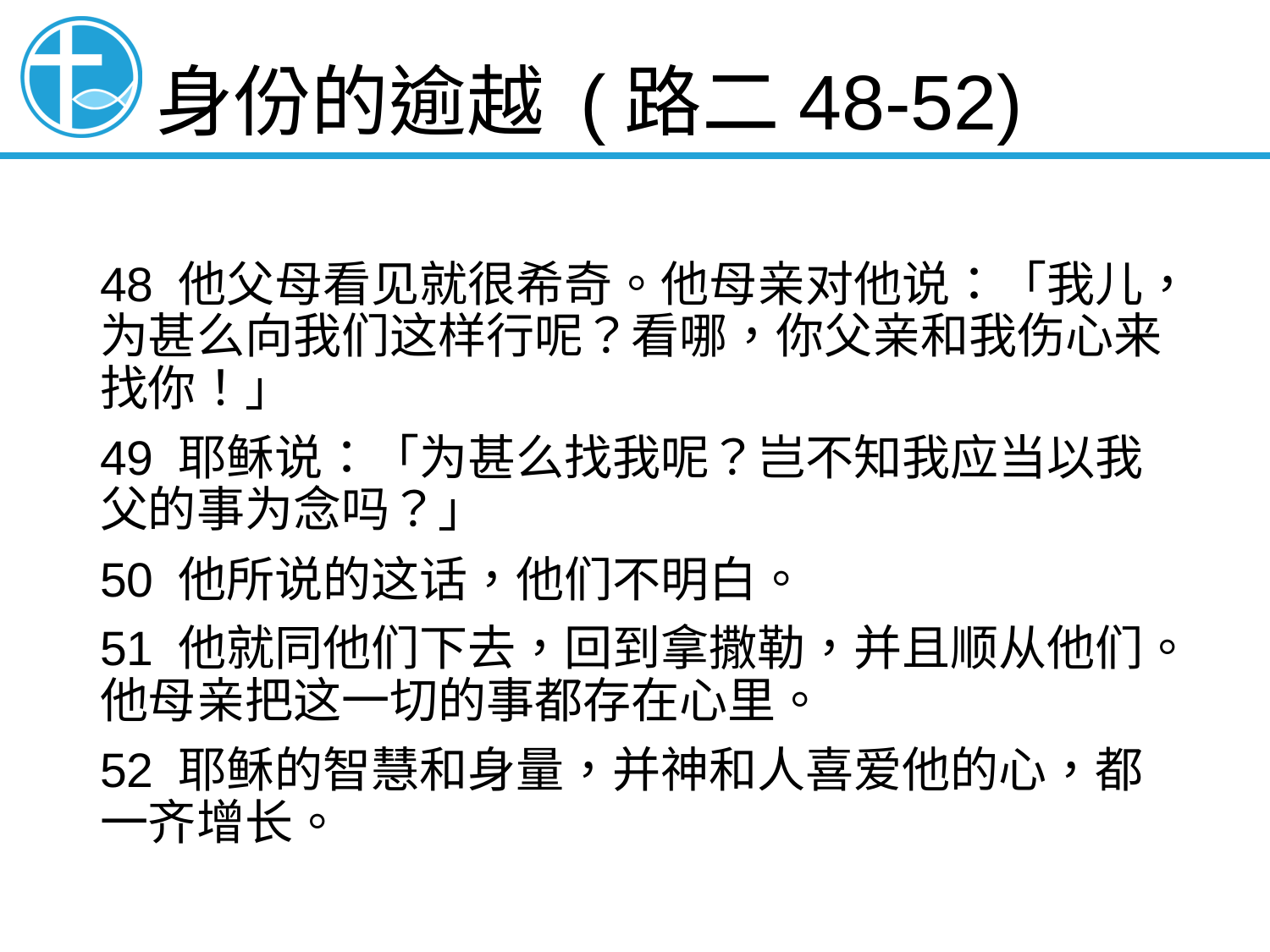

# 身份的逾越 (路二48-52)
48 他父母看见就很希奇。他母亲对他说：「我儿，为甚么向我们这样行呢？看哪，你父亲和我伤心来找你！」
49 耶稣说：「为甚么找我呢？岂不知我应当以我父的事为念吗？」
50 他所说的这话，他们不明白。
51 他就同他们下去，回到拿撒勒，并且顺从他们。他母亲把这一切的事都存在心里。
52 耶稣的智慧和身量，并神和人喜爱他的心，都一齐增长。